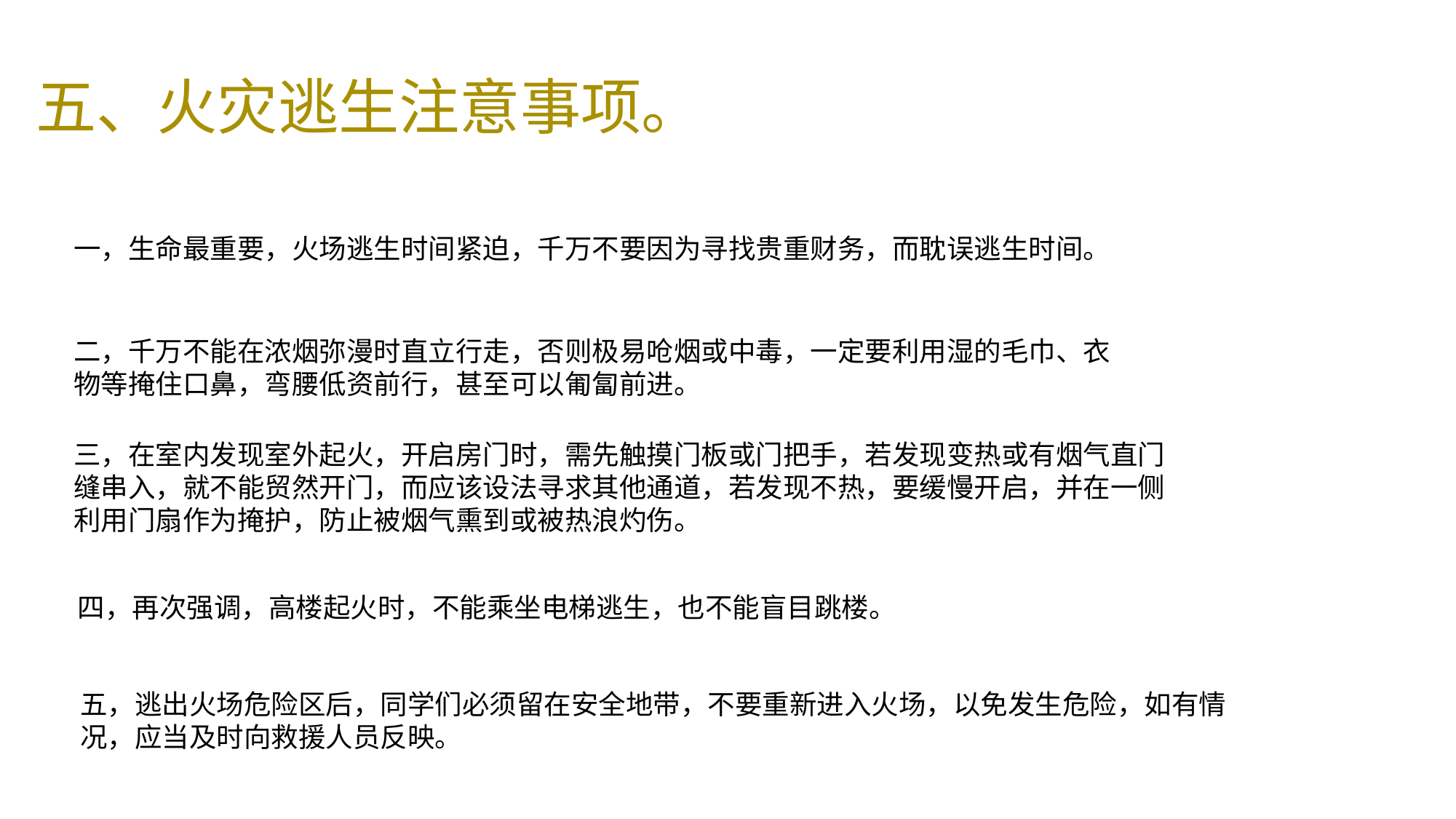

五、火灾逃生注意事项。
一，生命最重要，火场逃生时间紧迫，千万不要因为寻找贵重财务，而耽误逃生时间。
二，千万不能在浓烟弥漫时直立行走，否则极易呛烟或中毒，一定要利用湿的毛巾、衣物等掩住口鼻，弯腰低资前行，甚至可以匍匐前进。
三，在室内发现室外起火，开启房门时，需先触摸门板或门把手，若发现变热或有烟气直门缝串入，就不能贸然开门，而应该设法寻求其他通道，若发现不热，要缓慢开启，并在一侧利用门扇作为掩护，防止被烟气熏到或被热浪灼伤。
四，再次强调，高楼起火时，不能乘坐电梯逃生，也不能盲目跳楼。
五，逃出火场危险区后，同学们必须留在安全地带，不要重新进入火场，以免发生危险，如有情况，应当及时向救援人员反映。